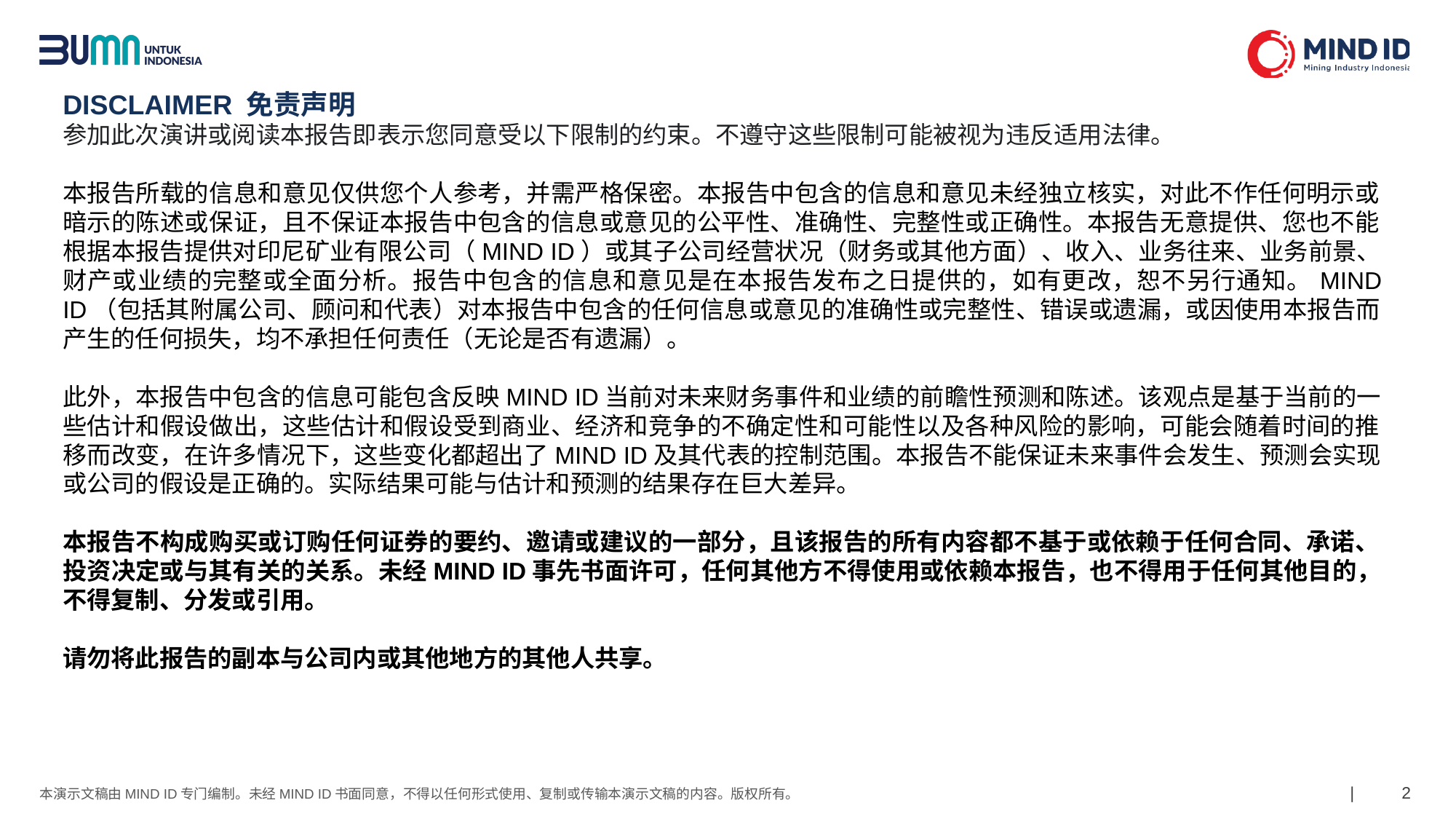

DISCLAIMER 免责声明
参加此次演讲或阅读本报告即表示您同意受以下限制的约束。不遵守这些限制可能被视为违反适用法律。

本报告所载的信息和意见仅供您个人参考，并需严格保密。本报告中包含的信息和意见未经独立核实，对此不作任何明示或暗示的陈述或保证，且不保证本报告中包含的信息或意见的公平性、准确性、完整性或正确性。本报告无意提供、您也不能根据本报告提供对印尼矿业有限公司（MIND ID）或其子公司经营状况（财务或其他方面）、收入、业务往来、业务前景、财产或业绩的完整或全面分析。报告中包含的信息和意见是在本报告发布之日提供的，如有更改，恕不另行通知。MIND ID（包括其附属公司、顾问和代表）对本报告中包含的任何信息或意见的准确性或完整性、错误或遗漏，或因使用本报告而产生的任何损失，均不承担任何责任（无论是否有遗漏）。

此外，本报告中包含的信息可能包含反映MIND ID当前对未来财务事件和业绩的前瞻性预测和陈述。该观点是基于当前的一些估计和假设做出，这些估计和假设受到商业、经济和竞争的不确定性和可能性以及各种风险的影响，可能会随着时间的推移而改变，在许多情况下，这些变化都超出了MIND ID及其代表的控制范围。本报告不能保证未来事件会发生、预测会实现或公司的假设是正确的。实际结果可能与估计和预测的结果存在巨大差异。

本报告不构成购买或订购任何证券的要约、邀请或建议的一部分，且该报告的所有内容都不基于或依赖于任何合同、承诺、投资决定或与其有关的关系。未经MIND ID事先书面许可，任何其他方不得使用或依赖本报告，也不得用于任何其他目的，不得复制、分发或引用。

请勿将此报告的副本与公司内或其他地方的其他人共享。
本演示文稿由MIND ID专门编制。未经MIND ID书面同意，不得以任何形式使用、复制或传输本演示文稿的内容。版权所有。
|          2